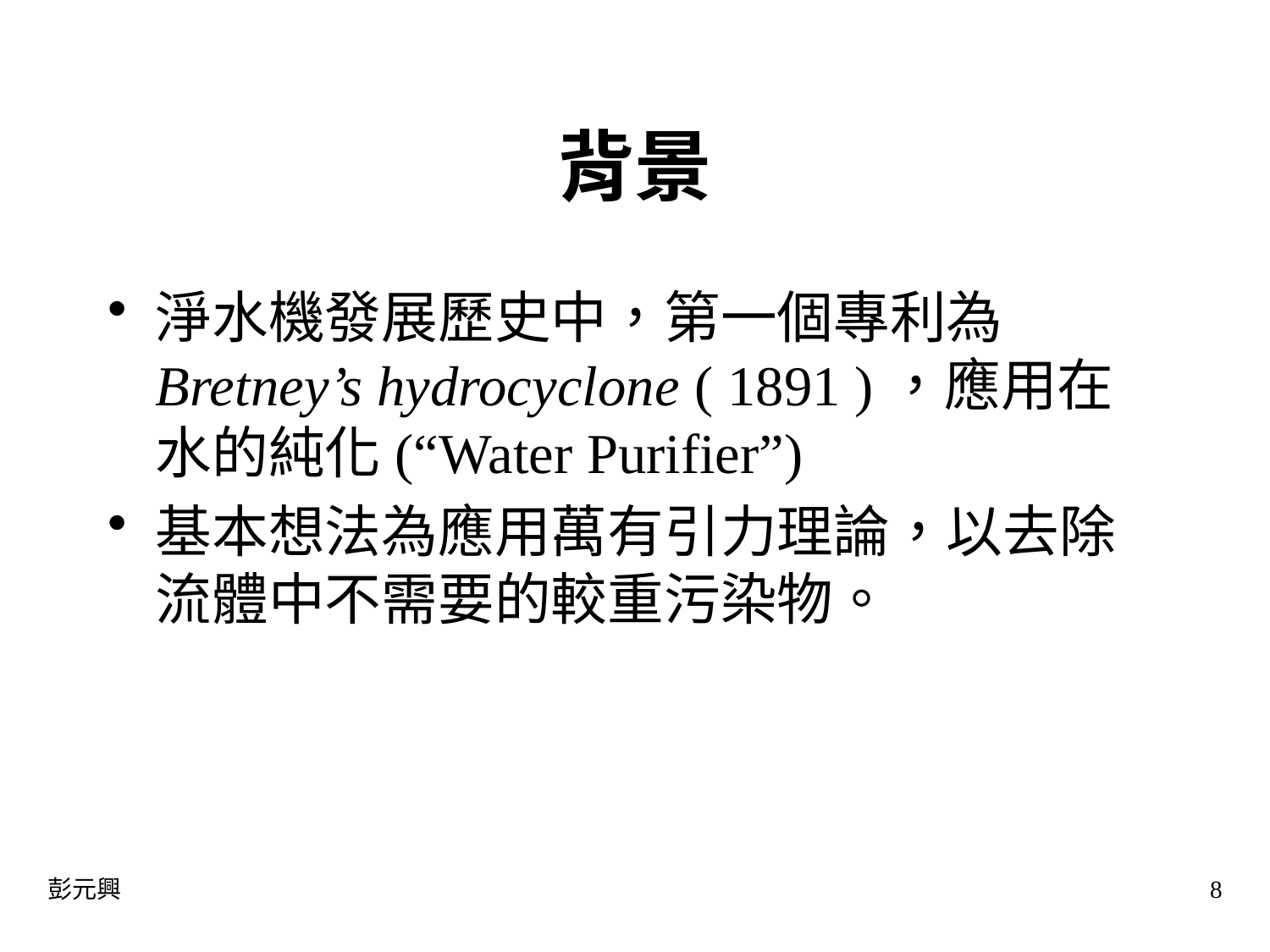

# 背景
淨水機發展歷史中，第一個專利為Bretney’s hydrocyclone ( 1891 )，應用在水的純化(“Water Purifier”)
基本想法為應用萬有引力理論，以去除流體中不需要的較重污染物。
彭元興
8